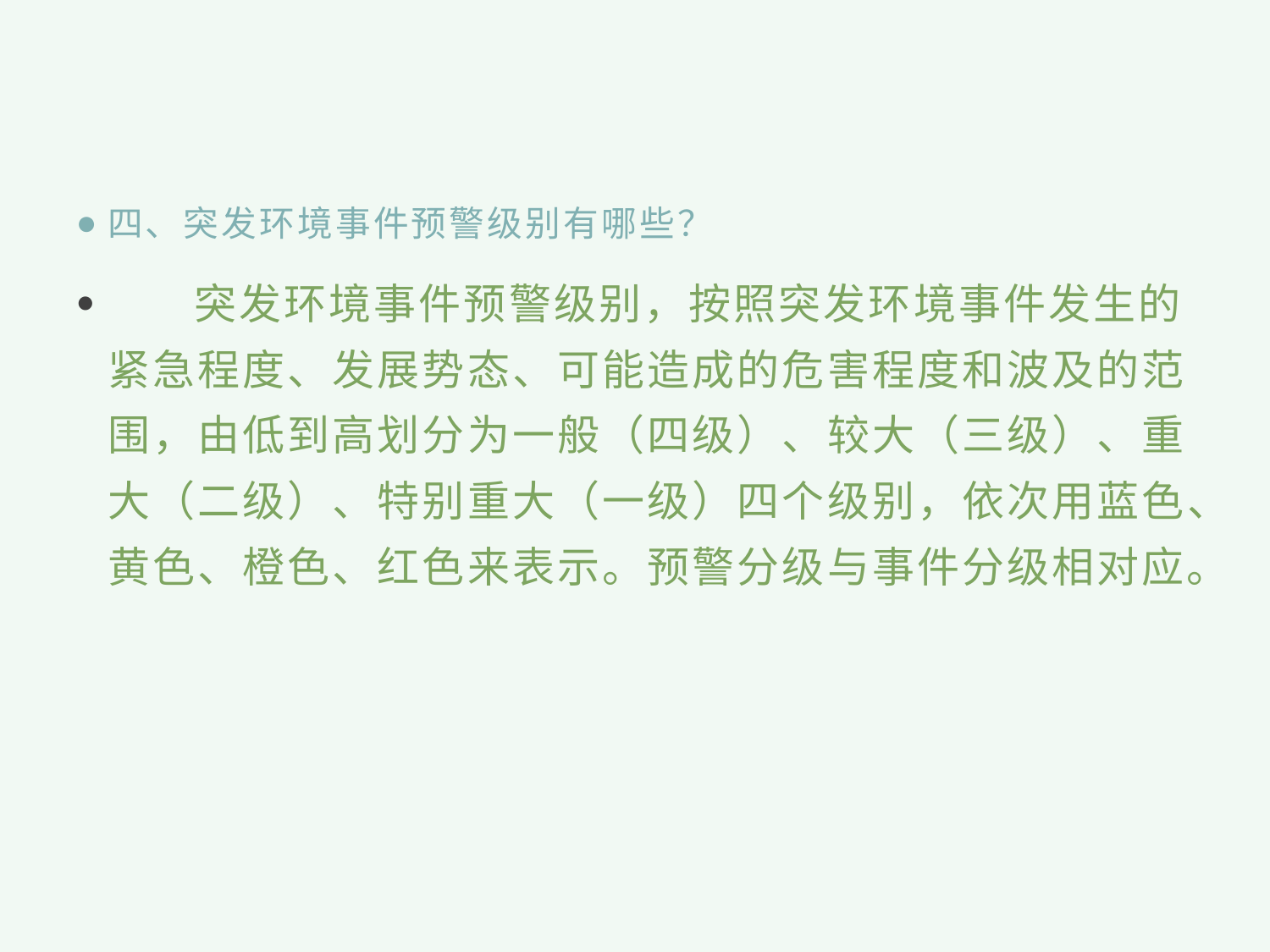

四、突发环境事件预警级别有哪些？
        突发环境事件预警级别，按照突发环境事件发生的紧急程度、发展势态、可能造成的危害程度和波及的范围，由低到高划分为一般（四级）、较大（三级）、重大（二级）、特别重大（一级）四个级别，依次用蓝色、黄色、橙色、红色来表示。预警分级与事件分级相对应。